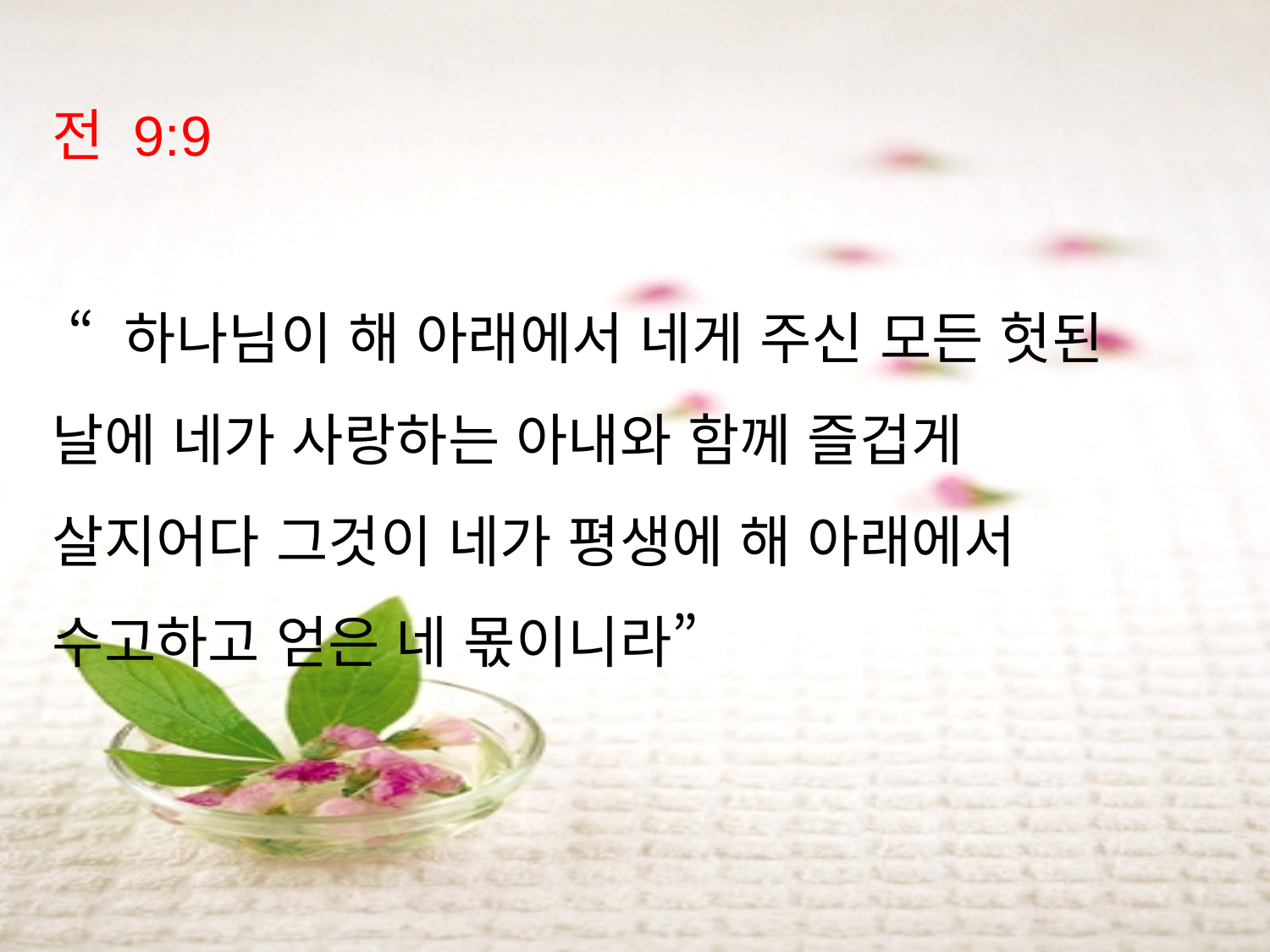

전 9:9

 “ 하나님이 해 아래에서 네게 주신 모든 헛된 날에 네가 사랑하는 아내와 함께 즐겁게 살지어다 그것이 네가 평생에 해 아래에서 수고하고 얻은 네 몫이니라”